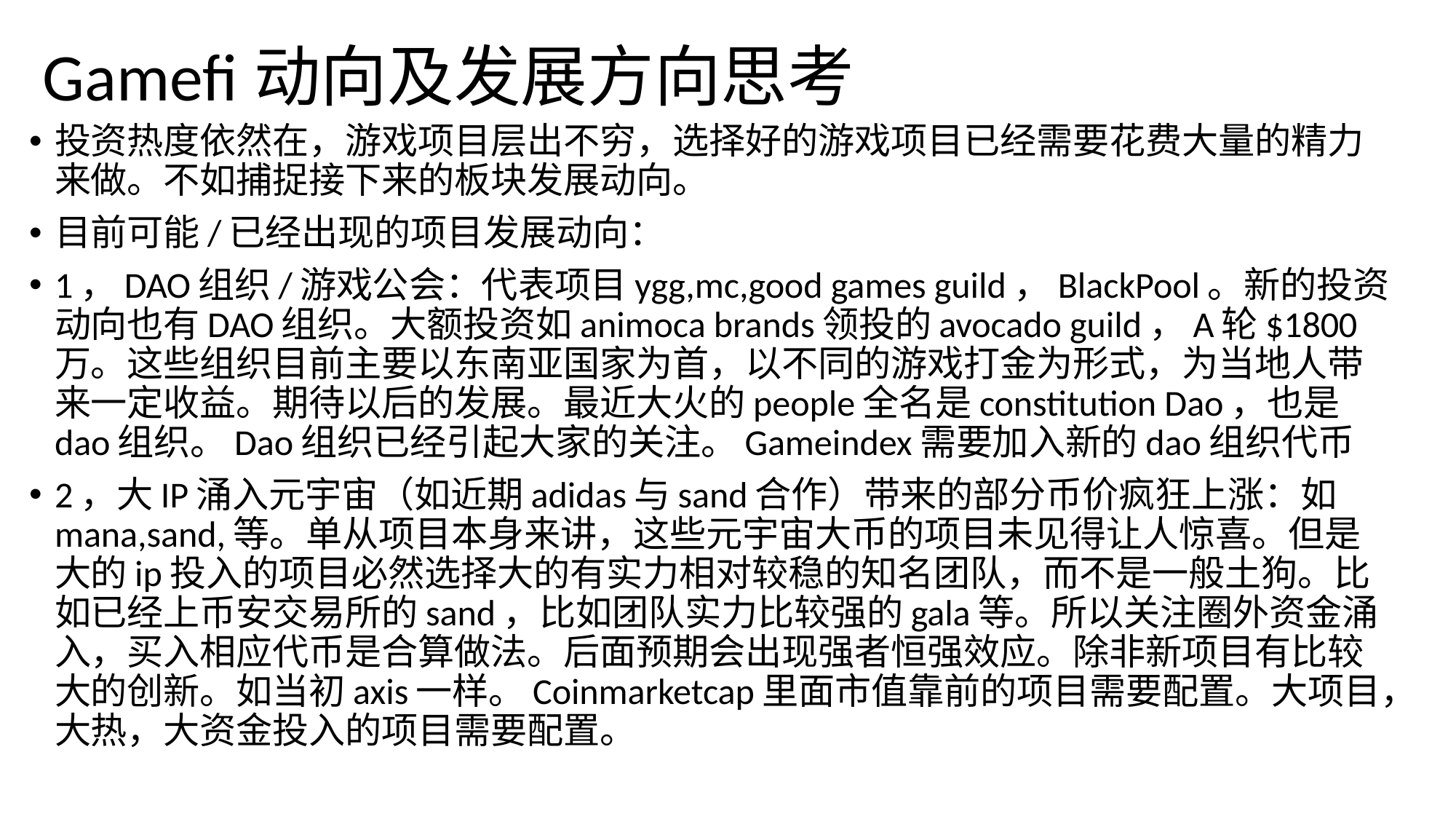

# Gamefi动向及发展方向思考
投资热度依然在，游戏项目层出不穷，选择好的游戏项目已经需要花费大量的精力来做。不如捕捉接下来的板块发展动向。
目前可能/已经出现的项目发展动向：
1，DAO组织/游戏公会：代表项目ygg,mc,good games guild，BlackPool。新的投资动向也有DAO组织。大额投资如animoca brands领投的avocado guild，A轮$1800万。这些组织目前主要以东南亚国家为首，以不同的游戏打金为形式，为当地人带来一定收益。期待以后的发展。最近大火的people全名是constitution Dao，也是dao组织。Dao组织已经引起大家的关注。Gameindex需要加入新的dao组织代币
2，大IP涌入元宇宙（如近期adidas与sand合作）带来的部分币价疯狂上涨：如mana,sand,等。单从项目本身来讲，这些元宇宙大币的项目未见得让人惊喜。但是大的ip投入的项目必然选择大的有实力相对较稳的知名团队，而不是一般土狗。比如已经上币安交易所的sand，比如团队实力比较强的gala等。所以关注圈外资金涌入，买入相应代币是合算做法。后面预期会出现强者恒强效应。除非新项目有比较大的创新。如当初axis一样。Coinmarketcap里面市值靠前的项目需要配置。大项目，大热，大资金投入的项目需要配置。